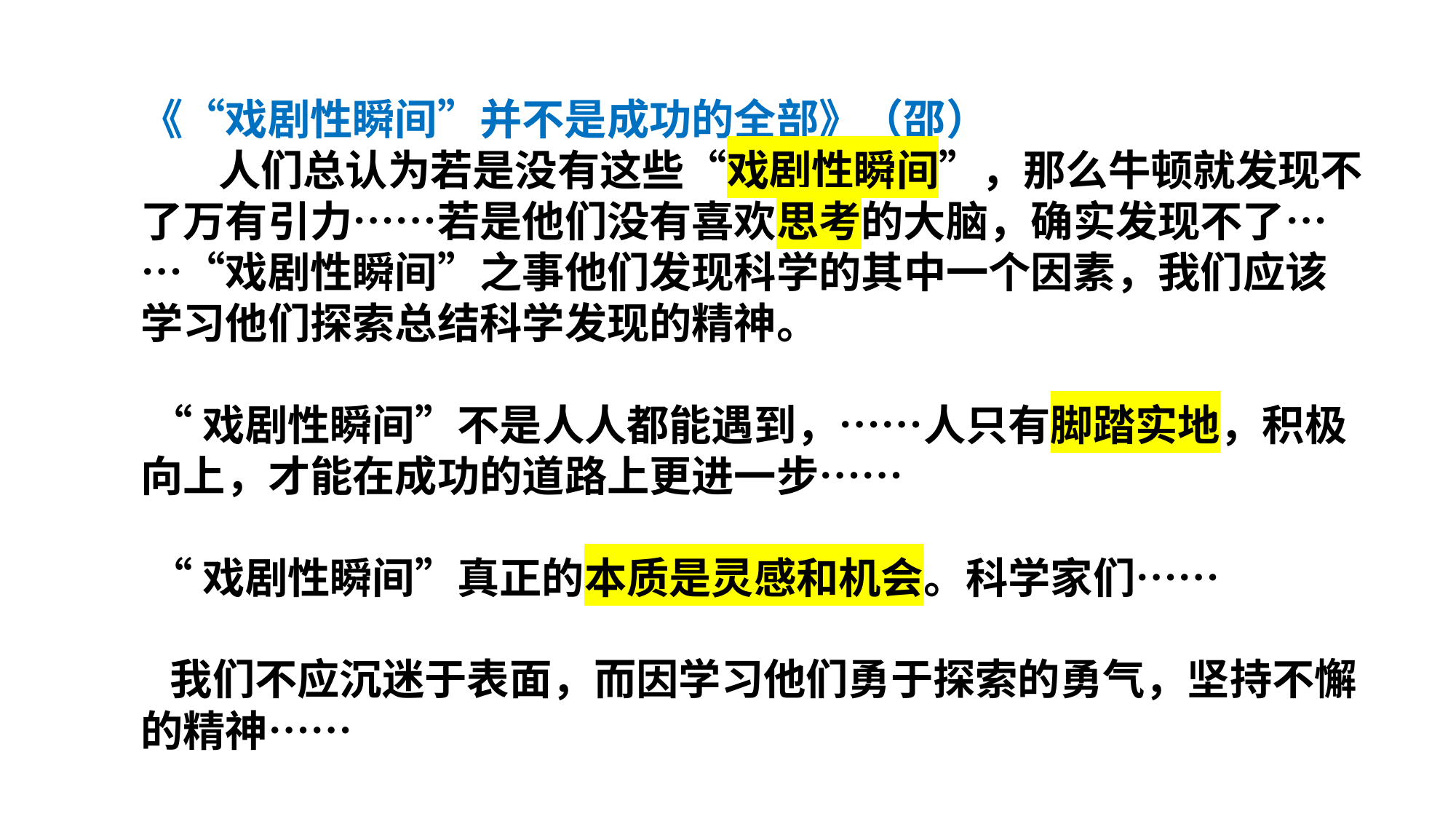

《“戏剧性瞬间”并不是成功的全部》（邵）
       人们总认为若是没有这些“戏剧性瞬间”，那么牛顿就发现不了万有引力……若是他们没有喜欢思考的大脑，确实发现不了……“戏剧性瞬间”之事他们发现科学的其中一个因素，我们应该学习他们探索总结科学发现的精神。

 “戏剧性瞬间”不是人人都能遇到，……人只有脚踏实地，积极向上，才能在成功的道路上更进一步……

 “戏剧性瞬间”真正的本质是灵感和机会。科学家们……

  我们不应沉迷于表面，而因学习他们勇于探索的勇气，坚持不懈的精神……